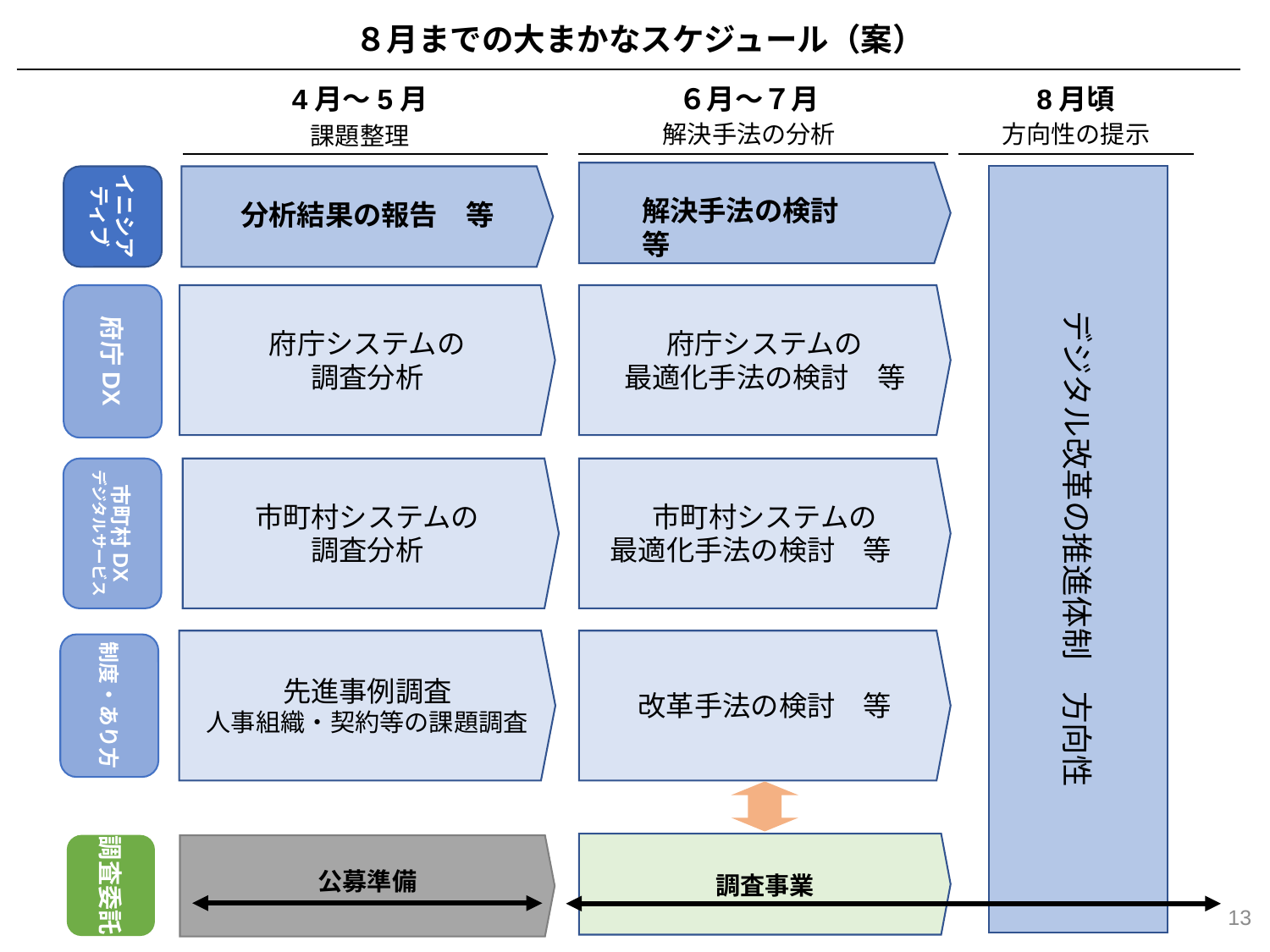

８月までの大まかなスケジュール（案）
4月～5月
６月～７月
8月頃
解決手法の分析
方向性の提示
課題整理

デジタル改革の推進体制　方向性
イニシア
ティブ

解決手法の検討　等
分析結果の報告　等
府庁DX

府庁システムの
調査分析
府庁システムの
最適化手法の検討　等
市町村DX
デジタルサービス

市町村システムの
調査分析
市町村システムの
最適化手法の検討　等

制度・あり方
先進事例調査
人事組織・契約等の課題調査
改革手法の検討　等

調査委託

公募準備
調査事業
13